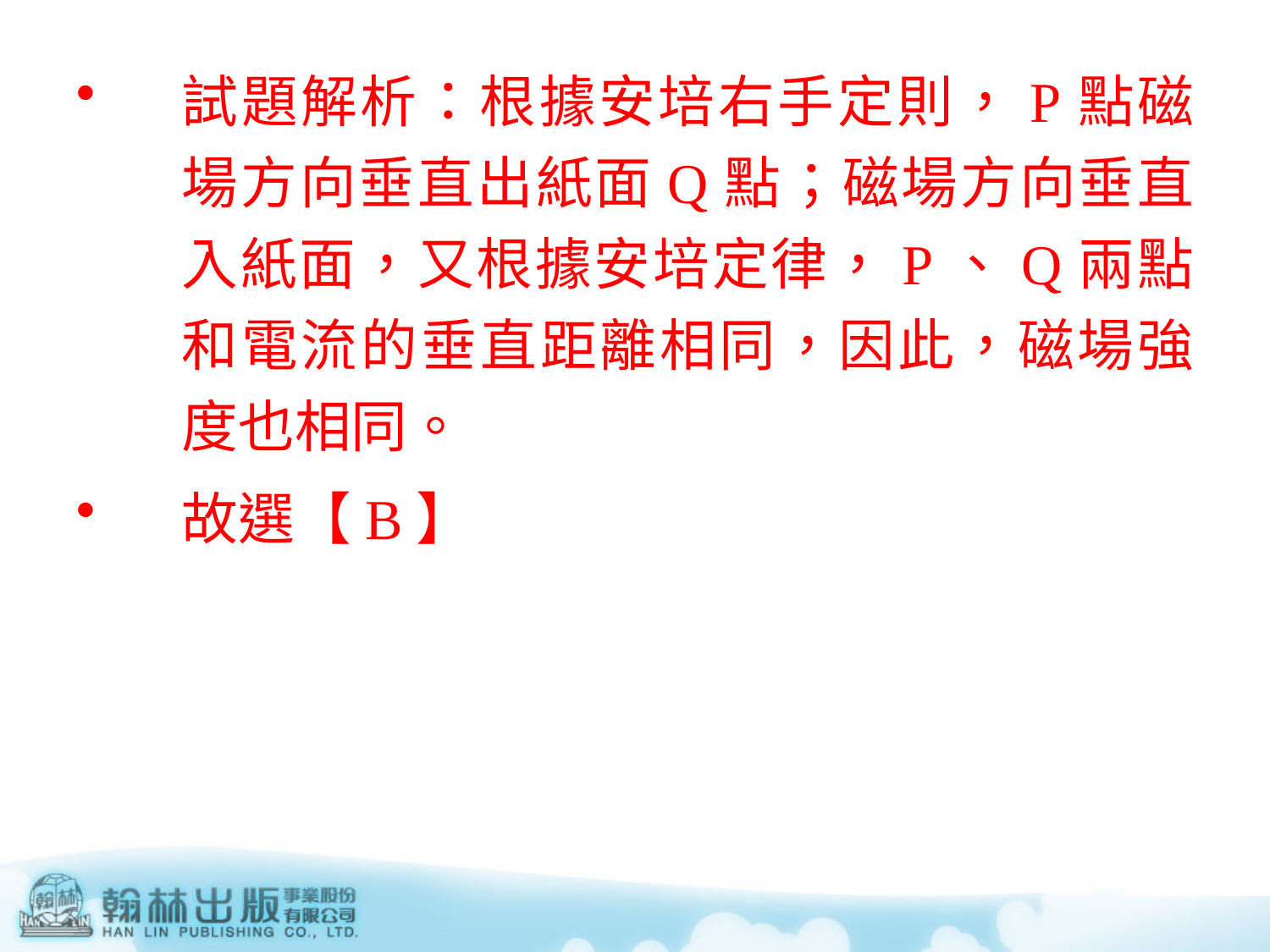

試題解析：根據安培右手定則，P點磁場方向垂直出紙面Q點；磁場方向垂直入紙面，又根據安培定律，P、Q兩點和電流的垂直距離相同，因此，磁場強度也相同。
故選【B】